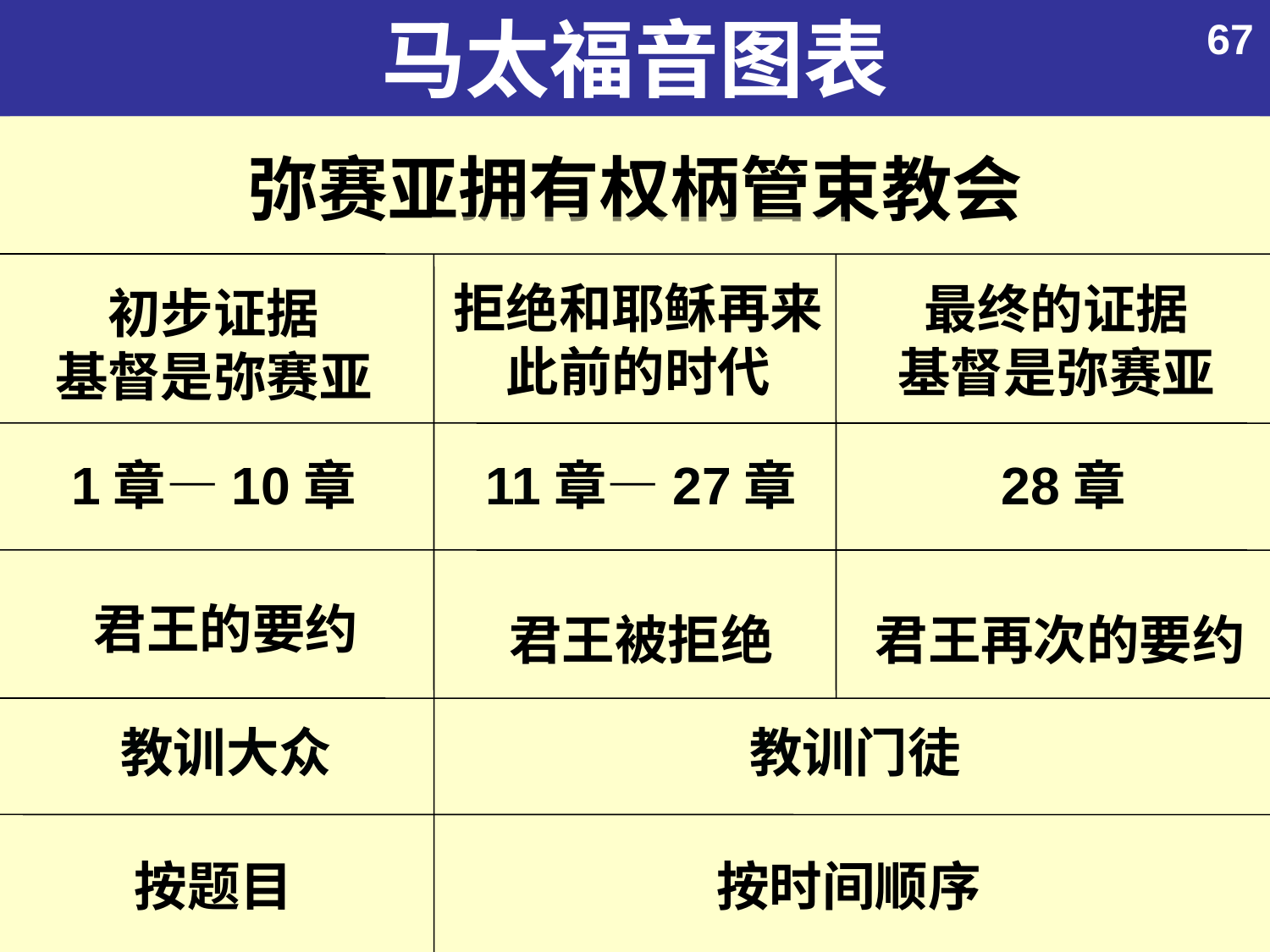

马太福音图表
67

弥赛亚拥有权柄管束教会

拒绝和耶稣再来
此前的时代

初步证据
基督是弥赛亚

最终的证据
基督是弥赛亚

1章—10章

11章—27章

 28章

君王被拒绝

 君王再次的要约

 君王的要约

 教训大众

 教训门徒

按题目

按时间顺序